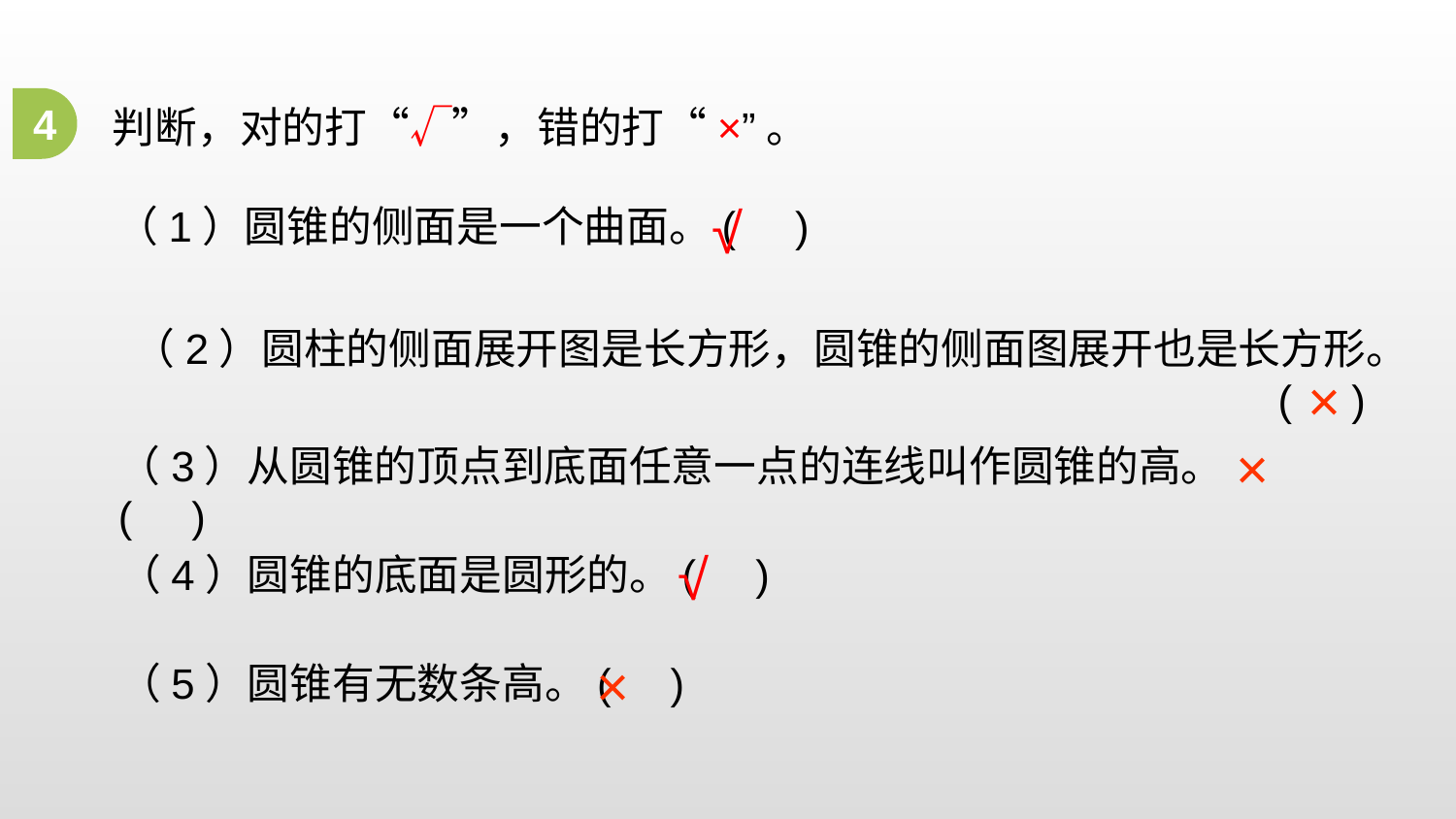

4
判断，对的打“√”，错的打“×”。
√
（1）圆锥的侧面是一个曲面。(     )
（2）圆柱的侧面展开图是长方形，圆锥的侧面图展开也是长方形。(     )
×
×
（3）从圆锥的顶点到底面任意一点的连线叫作圆锥的高。(     )
√
（4）圆锥的底面是圆形的。(     )
×
（5）圆锥有无数条高。(     )